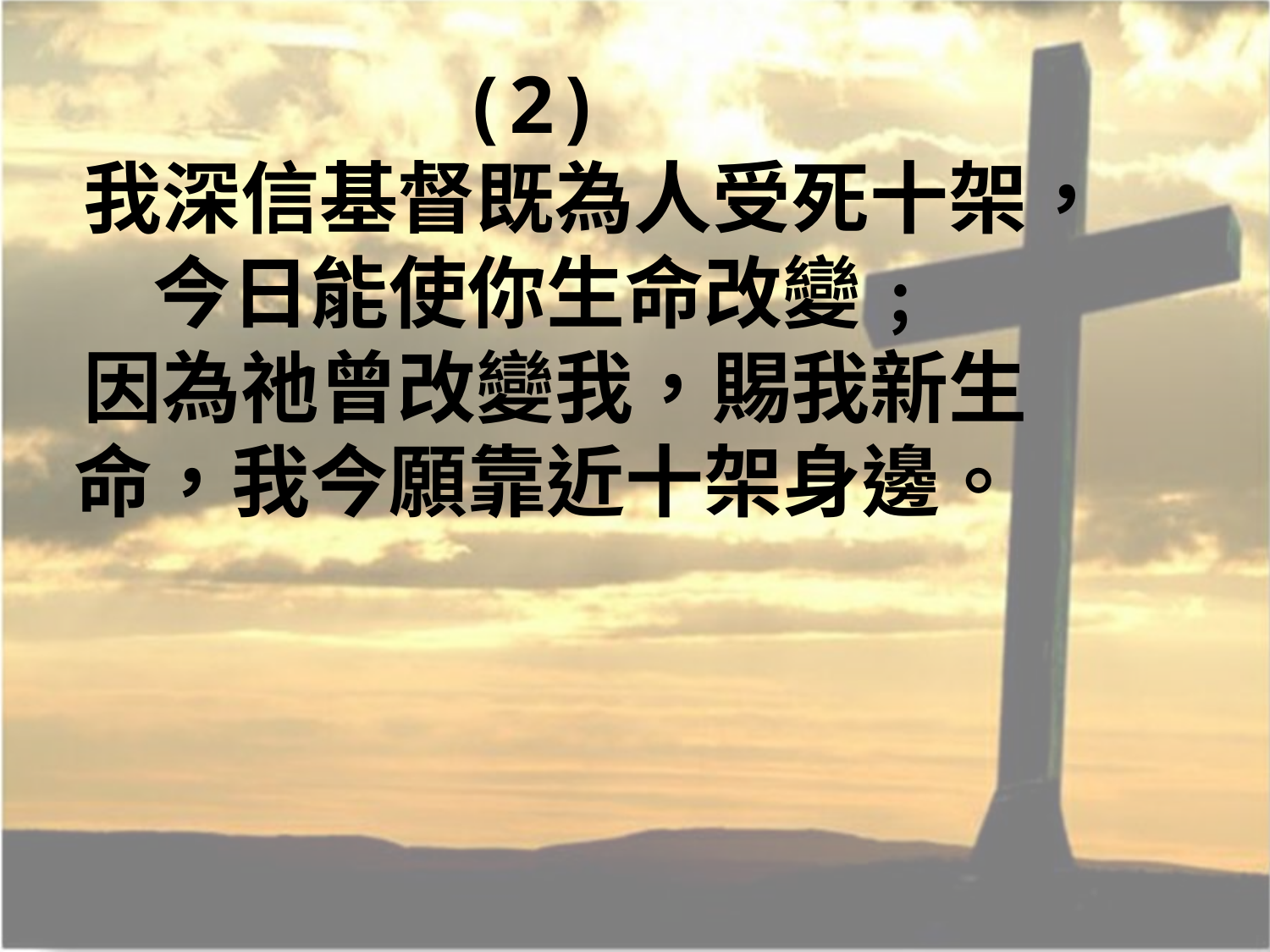

# (2) 我深信基督既為人受死十架，今日能使你生命改變﹔ 因為祂曾改變我，賜我新生命，我今願靠近十架身邊。